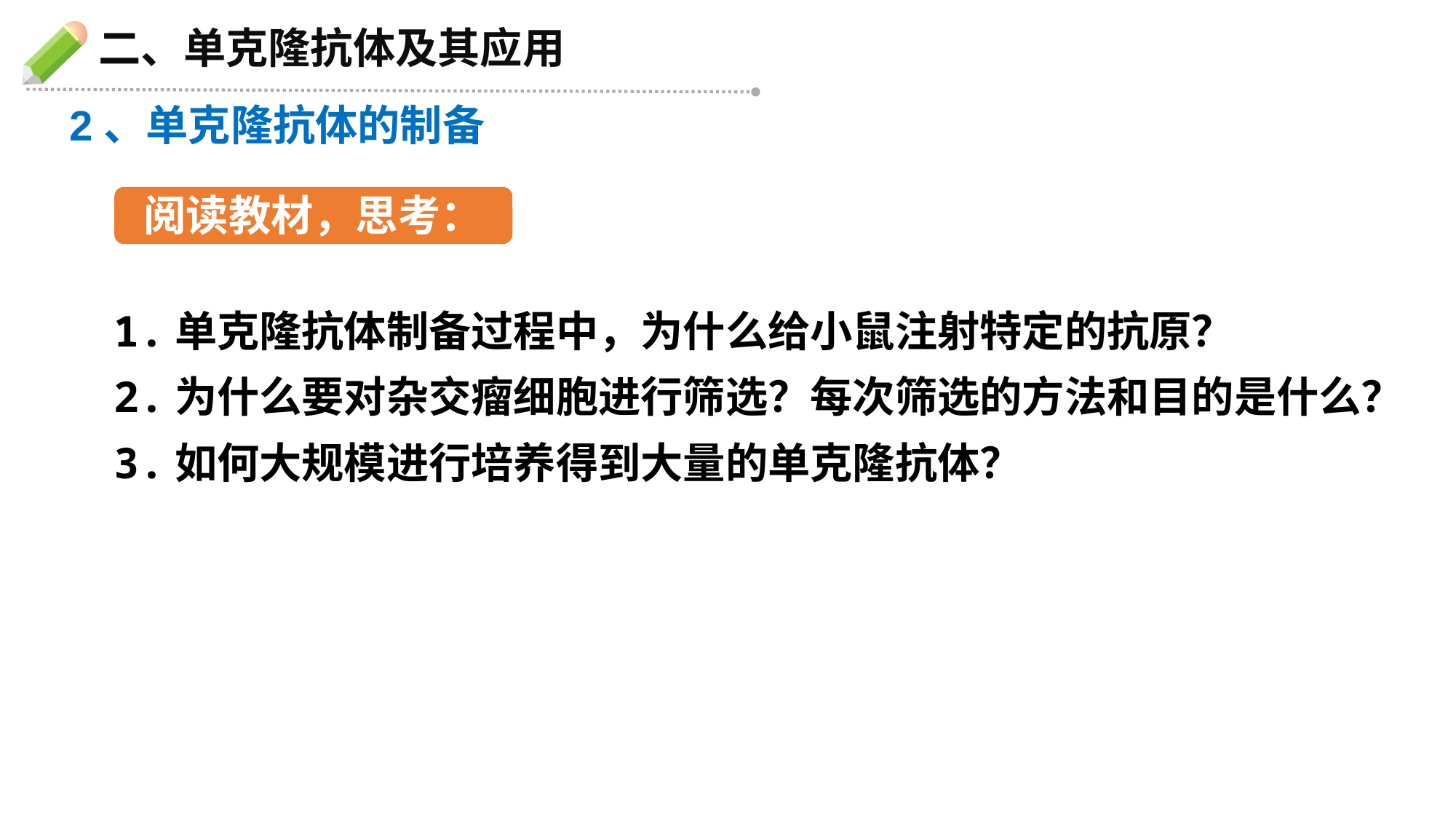

二、单克隆抗体及其应用

2、单克隆抗体的制备
阅读教材，思考：

1.单克隆抗体制备过程中，为什么给小鼠注射特定的抗原？
2.为什么要对杂交瘤细胞进行筛选？每次筛选的方法和目的是什么？
3.如何大规模进行培养得到大量的单克隆抗体？